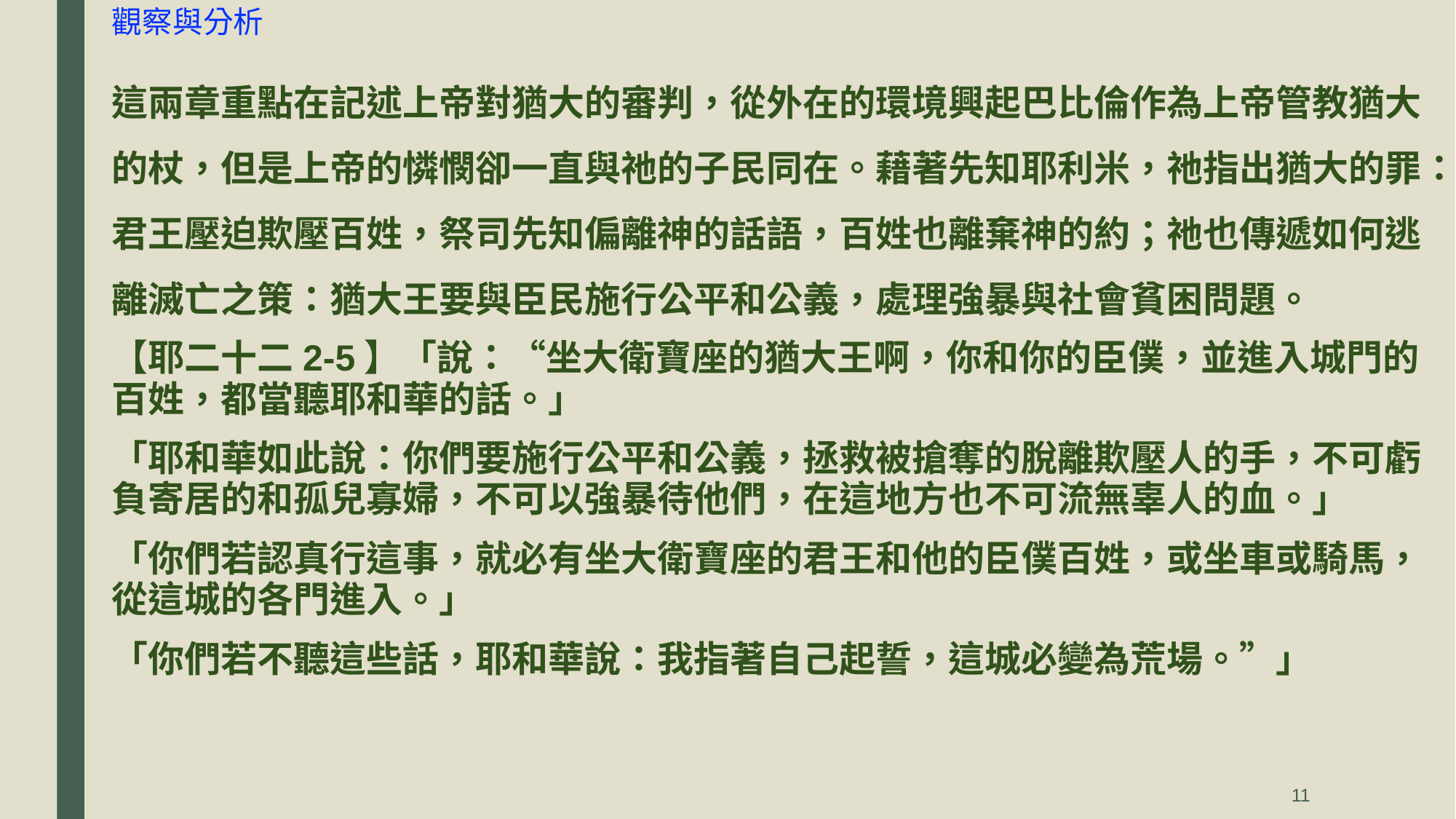

觀察與分析
這兩章重點在記述上帝對猶大的審判，從外在的環境興起巴比倫作為上帝管教猶大的杖，但是上帝的憐憫卻一直與祂的子民同在。藉著先知耶利米，祂指出猶大的罪：君王壓迫欺壓百姓，祭司先知偏離神的話語，百姓也離棄神的約；祂也傳遞如何逃離滅亡之策：猶大王要與臣民施行公平和公義，處理強暴與社會貧困問題。
【耶二十二2-5】「說：“坐大衛寶座的猶大王啊，你和你的臣僕，並進入城門的百姓，都當聽耶和華的話。」
「耶和華如此說：你們要施行公平和公義，拯救被搶奪的脫離欺壓人的手，不可虧負寄居的和孤兒寡婦，不可以強暴待他們，在這地方也不可流無辜人的血。」
「你們若認真行這事，就必有坐大衛寶座的君王和他的臣僕百姓，或坐車或騎馬，從這城的各門進入。」
「你們若不聽這些話，耶和華說：我指著自己起誓，這城必變為荒場。”」

11